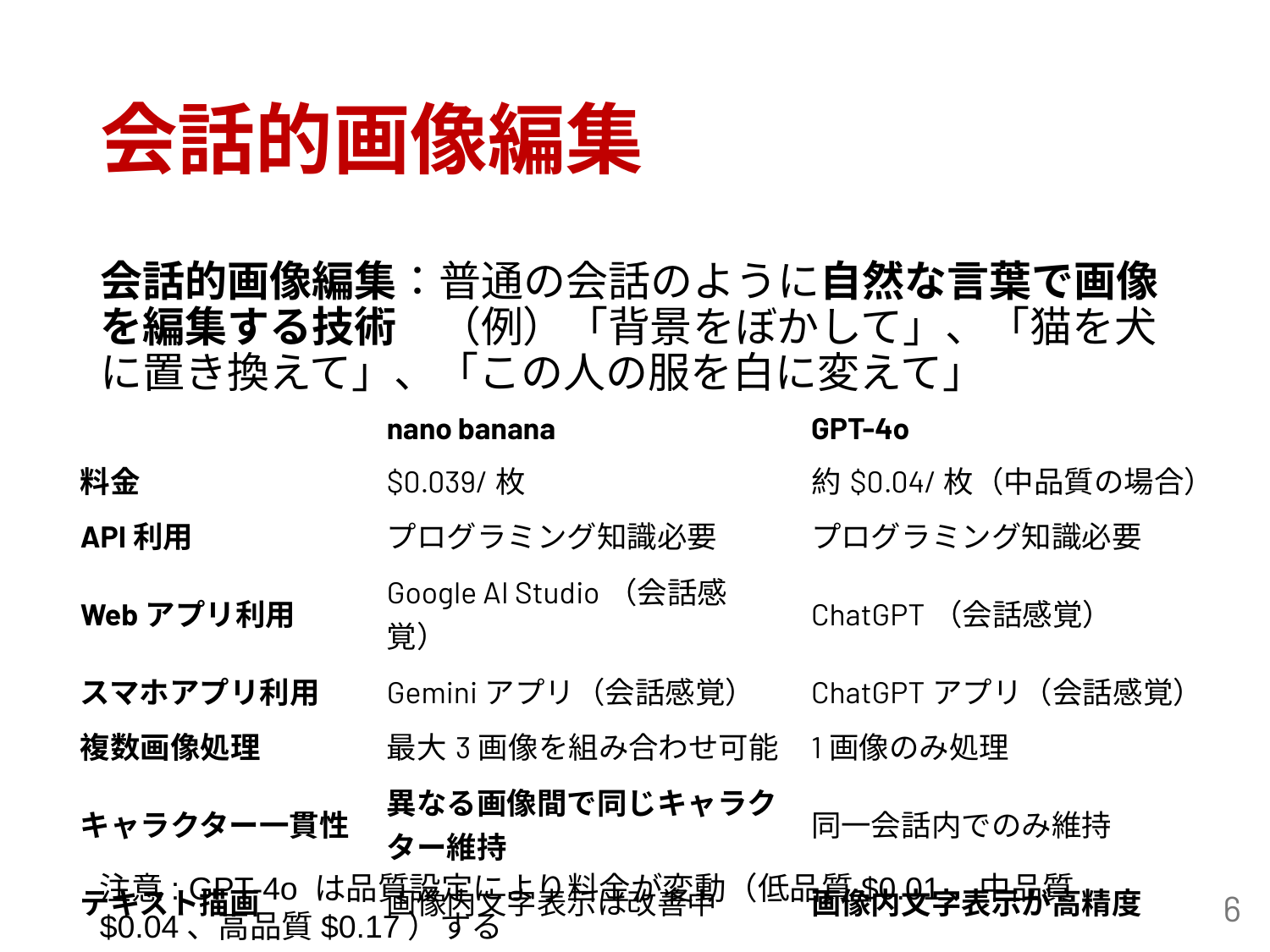

# 会話的画像編集
会話的画像編集：普通の会話のように自然な言葉で画像を編集する技術　（例）「背景をぼかして」、「猫を犬に置き換えて」、「この人の服を白に変えて」
|  | nano banana | GPT-4o |
| --- | --- | --- |
| 料金 | $0.039/枚 | 約$0.04/枚（中品質の場合） |
| API利用 | プログラミング知識必要 | プログラミング知識必要 |
| Webアプリ利用 | Google AI Studio（会話感覚） | ChatGPT（会話感覚） |
| スマホアプリ利用 | Geminiアプリ（会話感覚） | ChatGPTアプリ（会話感覚） |
| 複数画像処理 | 最大3画像を組み合わせ可能 | 1画像のみ処理 |
| キャラクター一貫性 | 異なる画像間で同じキャラクター維持 | 同一会話内でのみ維持 |
| テキスト描画 | 画像内文字表示は改善中 | 画像内文字表示が高精度 |
注意: GPT-4o は品質設定により料金が変動（低品質$0.01、中品質$0.04、高品質$0.17）する
6